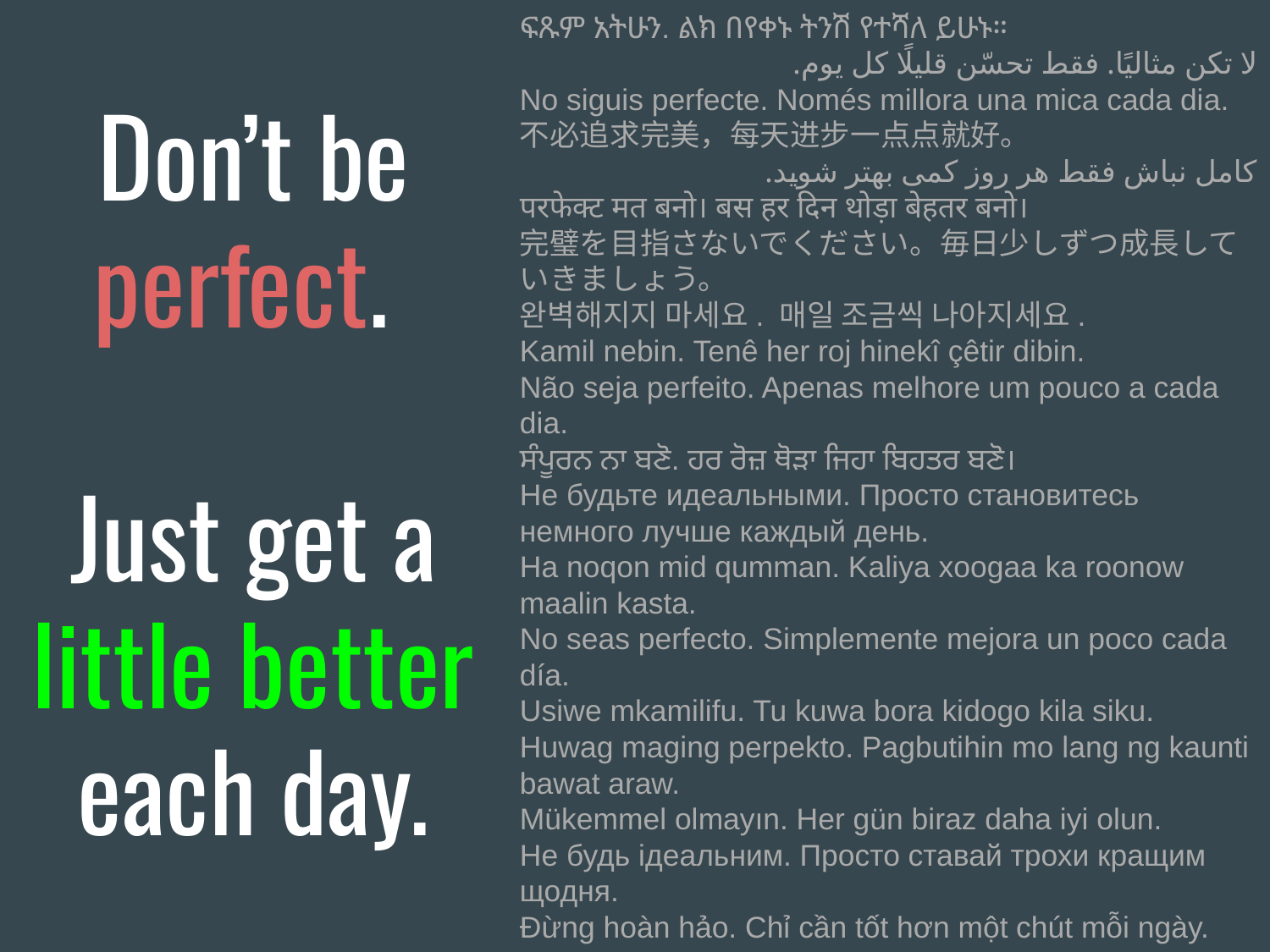

Don’t be perfect.
Just get a little better each day.
ፍጹም አትሁን. ልክ በየቀኑ ትንሽ የተሻለ ይሁኑ።
لا تكن مثاليًا. فقط تحسّن قليلًا كل يوم.
No siguis perfecte. Només millora una mica cada dia.
不必追求完美，每天进步一点点就好。
کامل نباش فقط هر روز کمی بهتر شوید.
परफेक्ट मत बनो। बस हर दिन थोड़ा बेहतर बनो।
完璧を目指さないでください。毎日少しずつ成長していきましょう。
완벽해지지 마세요. 매일 조금씩 나아지세요.
Kamil nebin. Tenê her roj hinekî çêtir dibin.
Não seja perfeito. Apenas melhore um pouco a cada dia.
ਸੰਪੂਰਨ ਨਾ ਬਣੋ. ਹਰ ਰੋਜ਼ ਥੋੜਾ ਜਿਹਾ ਬਿਹਤਰ ਬਣੋ।
Не будьте идеальными. Просто становитесь немного лучше каждый день.
Ha noqon mid qumman. Kaliya xoogaa ka roonow maalin kasta.
No seas perfecto. Simplemente mejora un poco cada día.
Usiwe mkamilifu. Tu kuwa bora kidogo kila siku.
Huwag maging perpekto. Pagbutihin mo lang ng kaunti bawat araw.
Mükemmel olmayın. Her gün biraz daha iyi olun.
Не будь ідеальним. Просто ставай трохи кращим щодня.
Đừng hoàn hảo. Chỉ cần tốt hơn một chút mỗi ngày.